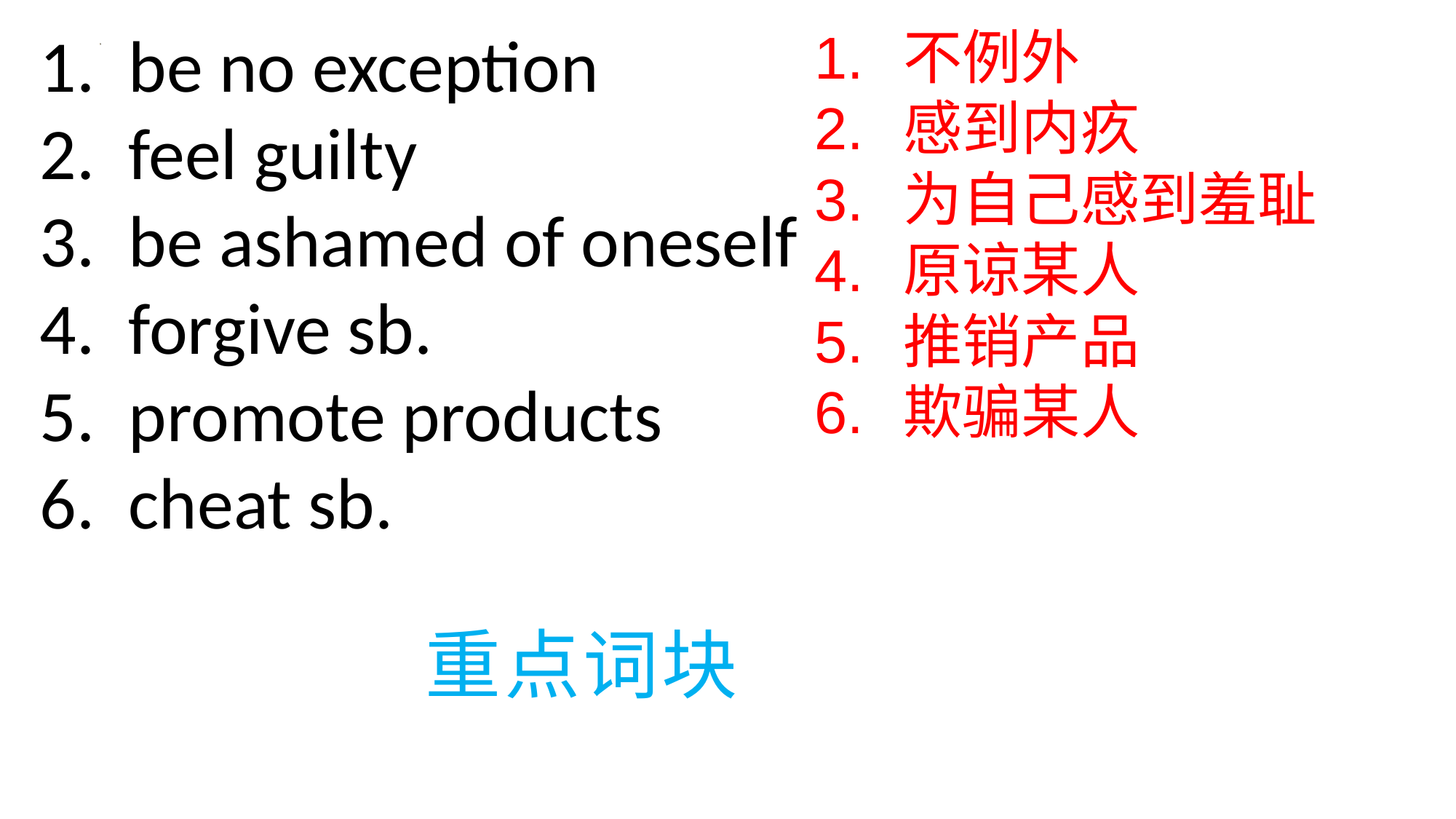

be no exception
feel guilty
be ashamed of oneself
forgive sb.
promote products
cheat sb.
不例外
感到内疚
为自己感到羞耻
原谅某人
推销产品
欺骗某人
0
重点词块